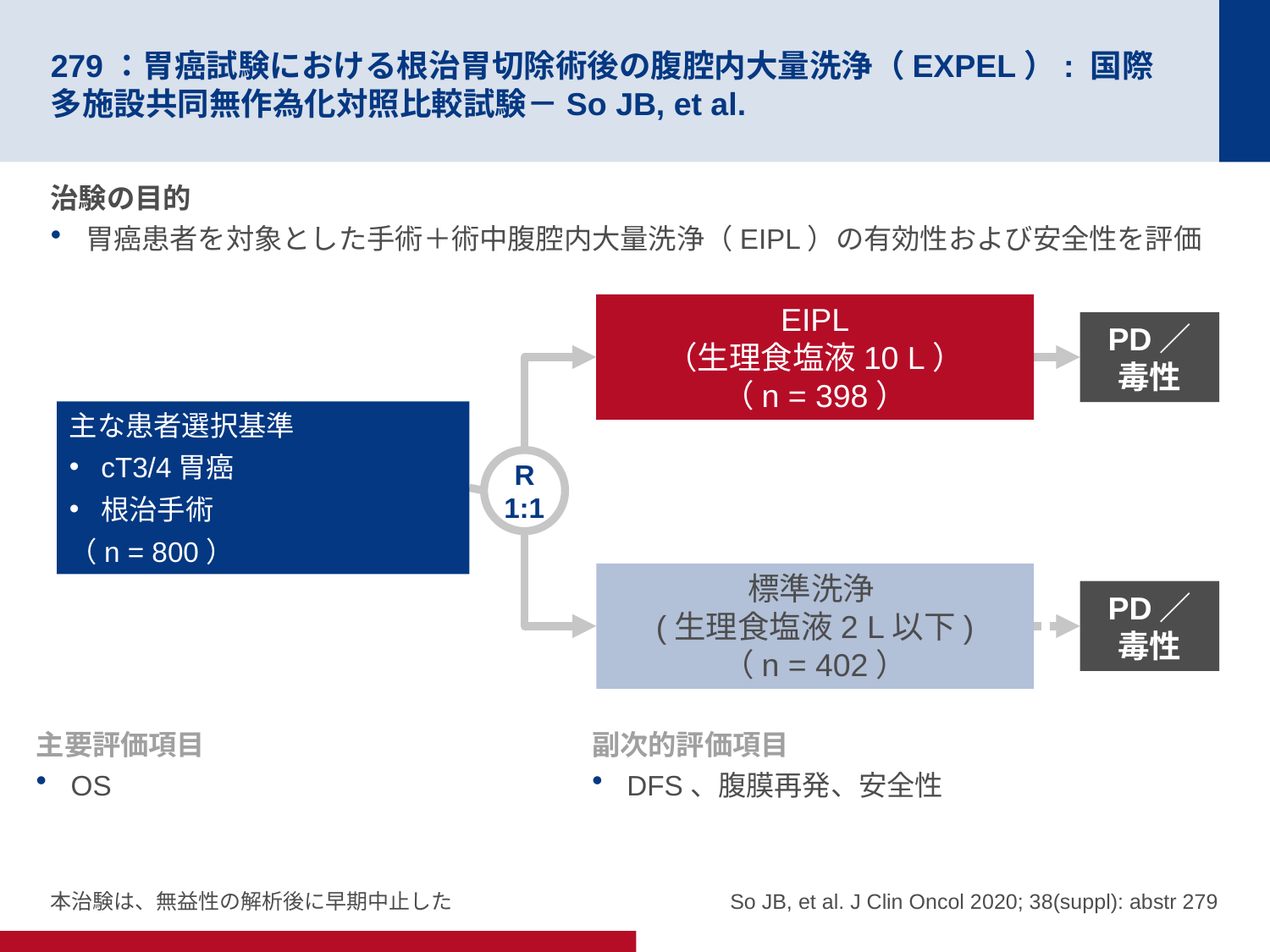

# 279：胃癌試験における根治胃切除術後の腹腔内大量洗浄（EXPEL）: 国際多施設共同無作為化対照比較試験－So JB, et al.
治験の目的
胃癌患者を対象とした手術＋術中腹腔内大量洗浄（EIPL）の有効性および安全性を評価
EIPL
（生理食塩液10 L）
（n = 398）
PD／
毒性
主な患者選択基準
cT3/4胃癌
根治手術
（n = 800）
R
1:1
標準洗浄
(生理食塩液2 L以下)
（n = 402）
PD／
毒性
主要評価項目
OS

副次的評価項目
DFS、腹膜再発、安全性
本治験は、無益性の解析後に早期中止した
So JB, et al. J Clin Oncol 2020; 38(suppl): abstr 279